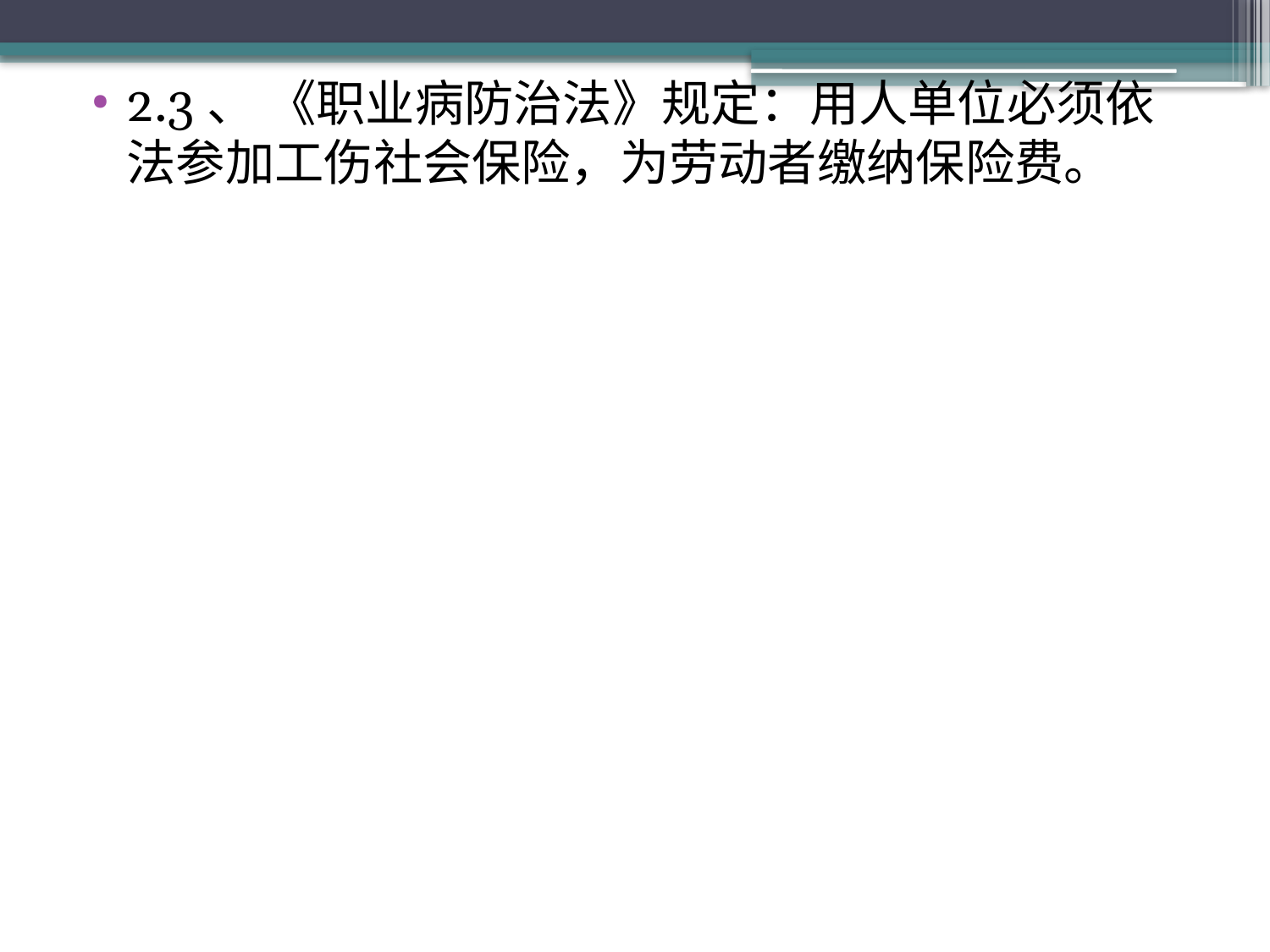

2.3、 《职业病防治法》规定：用人单位必须依法参加工伤社会保险，为劳动者缴纳保险费。